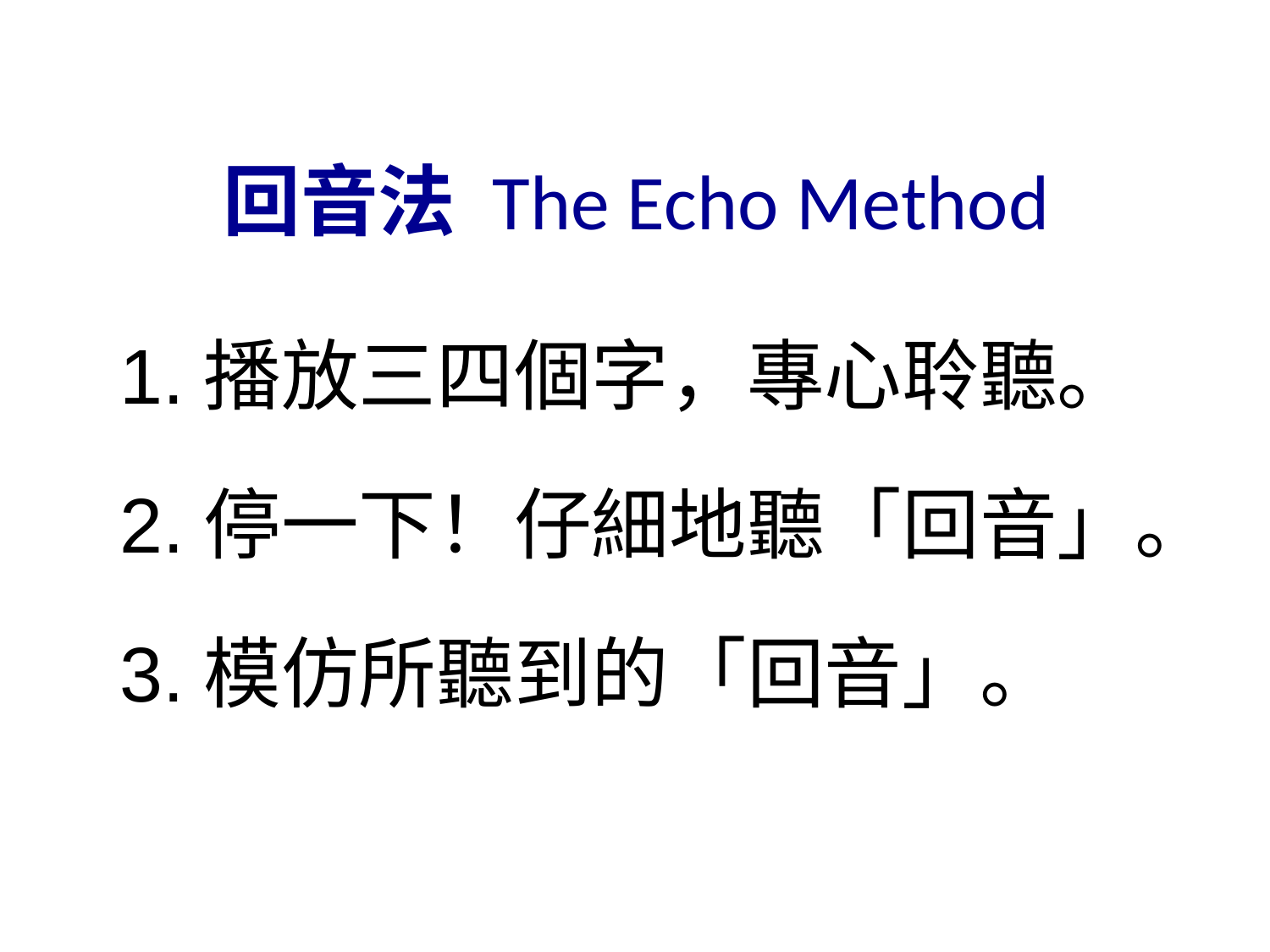

# 回音法 The Echo Method
1.播放三四個字，專心聆聽。
2.停一下！仔細地聽「回音」。
3.模仿所聽到的「回音」。